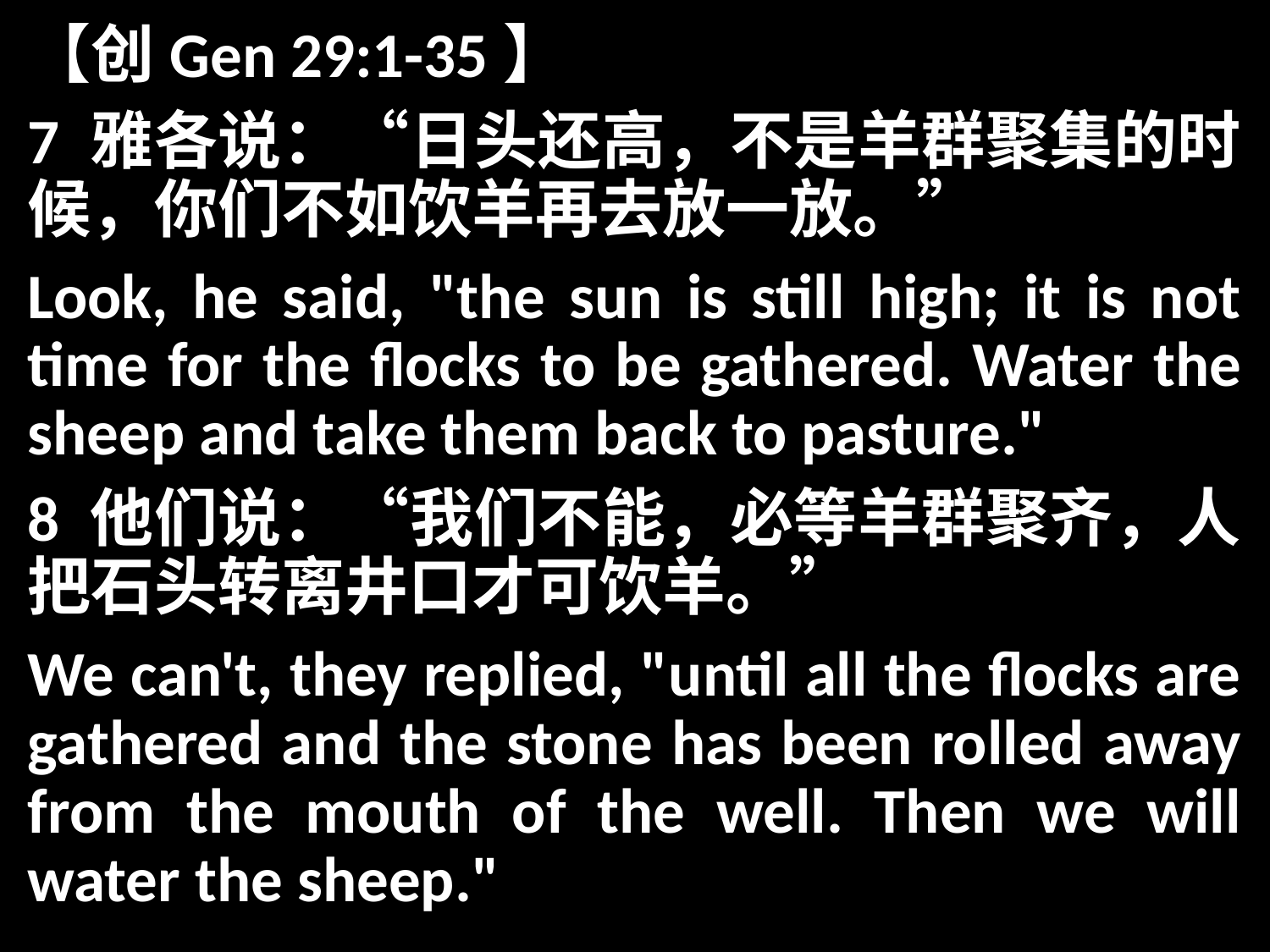

【创Gen 29:1-35】
7 雅各说：“日头还高，不是羊群聚集的时候，你们不如饮羊再去放一放。”
Look, he said, "the sun is still high; it is not time for the flocks to be gathered. Water the sheep and take them back to pasture."
8 他们说：“我们不能，必等羊群聚齐，人把石头转离井口才可饮羊。”
We can't, they replied, "until all the flocks are gathered and the stone has been rolled away from the mouth of the well. Then we will water the sheep."